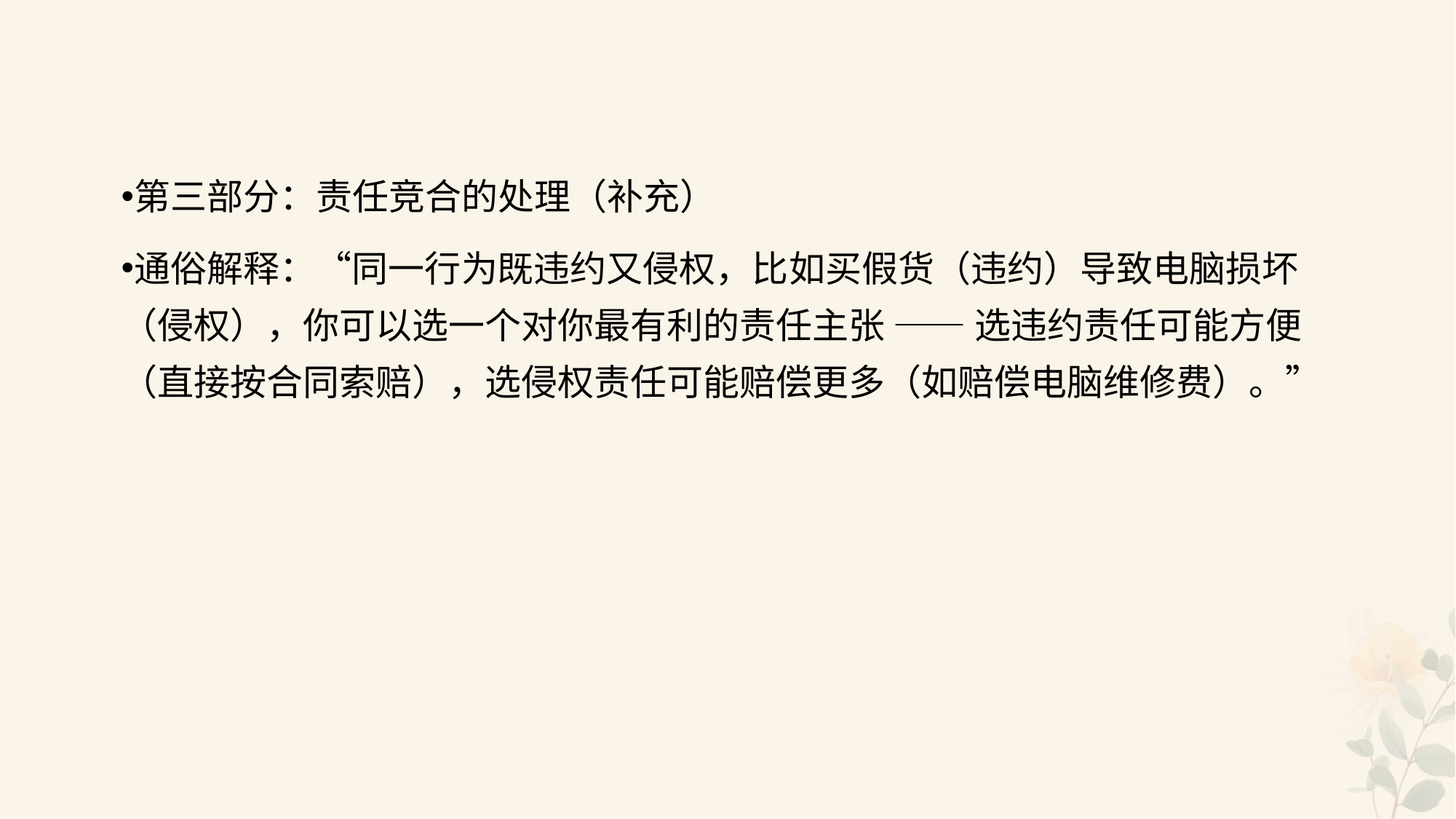

#
第三部分：责任竞合的处理（补充）
通俗解释：“同一行为既违约又侵权，比如买假货（违约）导致电脑损坏（侵权），你可以选一个对你最有利的责任主张 —— 选违约责任可能方便（直接按合同索赔），选侵权责任可能赔偿更多（如赔偿电脑维修费）。”